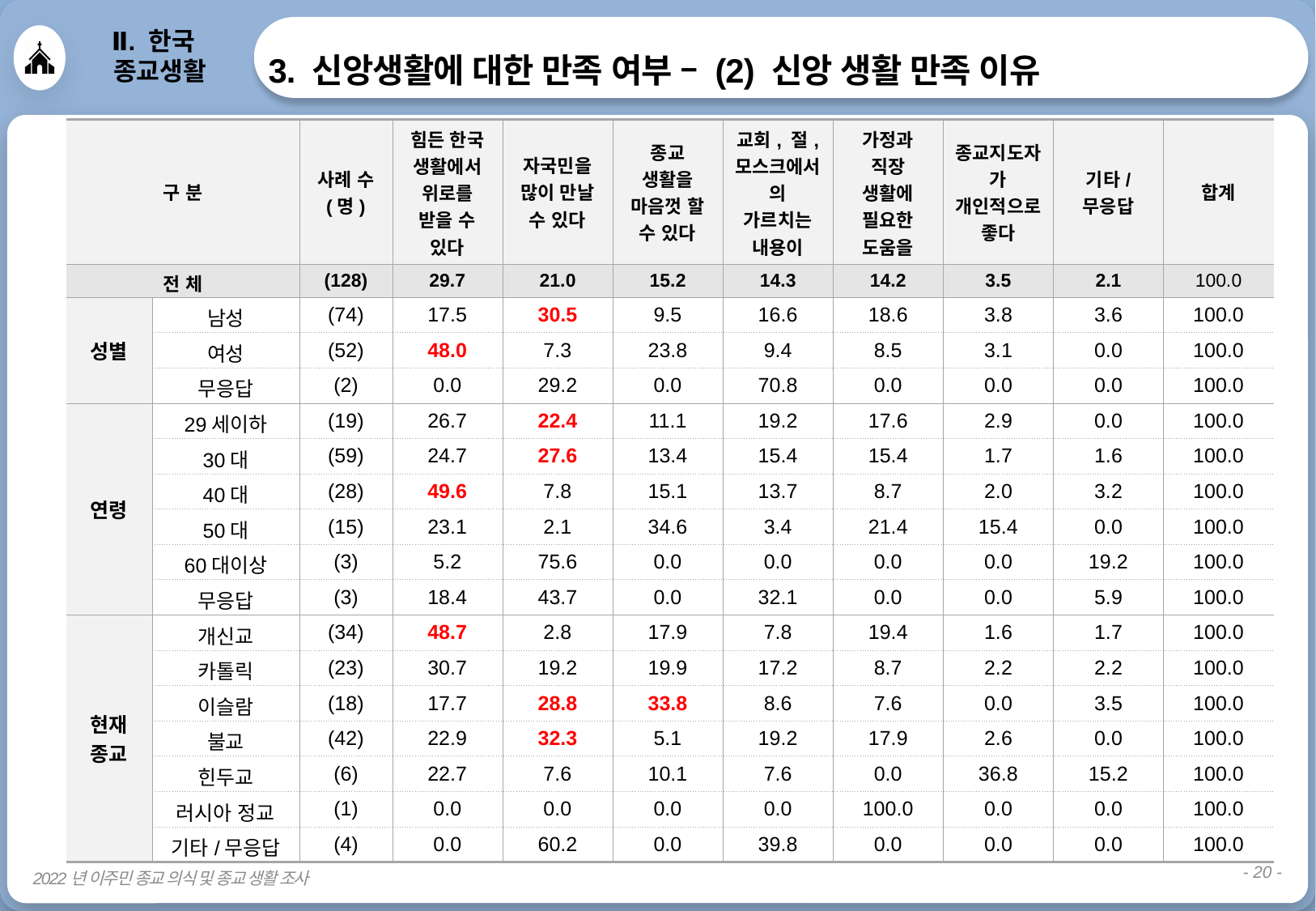

Ⅱ. 한국
 종교생활
3. 신앙생활에 대한 만족 여부 – (2) 신앙 생활 만족 이유
| 구 분 |  | 사례 수 (명) | 힘든 한국 생활에서 위로를 받을 수 있다 | 자국민을 많이 만날 수 있다 | 종교 생활을 마음껏 할 수 있다 | 교회, 절, 모스크에서의 가르치는 내용이 좋다 | 가정과 직장 생활에 필요한 도움을 받는다 | 종교지도자가 개인적으로 좋다 | 기타/ 무응답 | 합계 |
| --- | --- | --- | --- | --- | --- | --- | --- | --- | --- | --- |
| 전 체 |  | (128) | 29.7 | 21.0 | 15.2 | 14.3 | 14.2 | 3.5 | 2.1 | 100.0 |
| 성별 | 남성 | (74) | 17.5 | 30.5 | 9.5 | 16.6 | 18.6 | 3.8 | 3.6 | 100.0 |
|  | 여성 | (52) | 48.0 | 7.3 | 23.8 | 9.4 | 8.5 | 3.1 | 0.0 | 100.0 |
|  | 무응답 | (2) | 0.0 | 29.2 | 0.0 | 70.8 | 0.0 | 0.0 | 0.0 | 100.0 |
| 연령 | 29세이하 | (19) | 26.7 | 22.4 | 11.1 | 19.2 | 17.6 | 2.9 | 0.0 | 100.0 |
|  | 30대 | (59) | 24.7 | 27.6 | 13.4 | 15.4 | 15.4 | 1.7 | 1.6 | 100.0 |
|  | 40대 | (28) | 49.6 | 7.8 | 15.1 | 13.7 | 8.7 | 2.0 | 3.2 | 100.0 |
|  | 50대 | (15) | 23.1 | 2.1 | 34.6 | 3.4 | 21.4 | 15.4 | 0.0 | 100.0 |
|  | 60대이상 | (3) | 5.2 | 75.6 | 0.0 | 0.0 | 0.0 | 0.0 | 19.2 | 100.0 |
|  | 무응답 | (3) | 18.4 | 43.7 | 0.0 | 32.1 | 0.0 | 0.0 | 5.9 | 100.0 |
| 현재 종교 | 개신교 | (34) | 48.7 | 2.8 | 17.9 | 7.8 | 19.4 | 1.6 | 1.7 | 100.0 |
|  | 카톨릭 | (23) | 30.7 | 19.2 | 19.9 | 17.2 | 8.7 | 2.2 | 2.2 | 100.0 |
|  | 이슬람 | (18) | 17.7 | 28.8 | 33.8 | 8.6 | 7.6 | 0.0 | 3.5 | 100.0 |
|  | 불교 | (42) | 22.9 | 32.3 | 5.1 | 19.2 | 17.9 | 2.6 | 0.0 | 100.0 |
|  | 힌두교 | (6) | 22.7 | 7.6 | 10.1 | 7.6 | 0.0 | 36.8 | 15.2 | 100.0 |
|  | 러시아 정교 | (1) | 0.0 | 0.0 | 0.0 | 0.0 | 100.0 | 0.0 | 0.0 | 100.0 |
|  | 기타/무응답 | (4) | 0.0 | 60.2 | 0.0 | 39.8 | 0.0 | 0.0 | 0.0 | 100.0 |